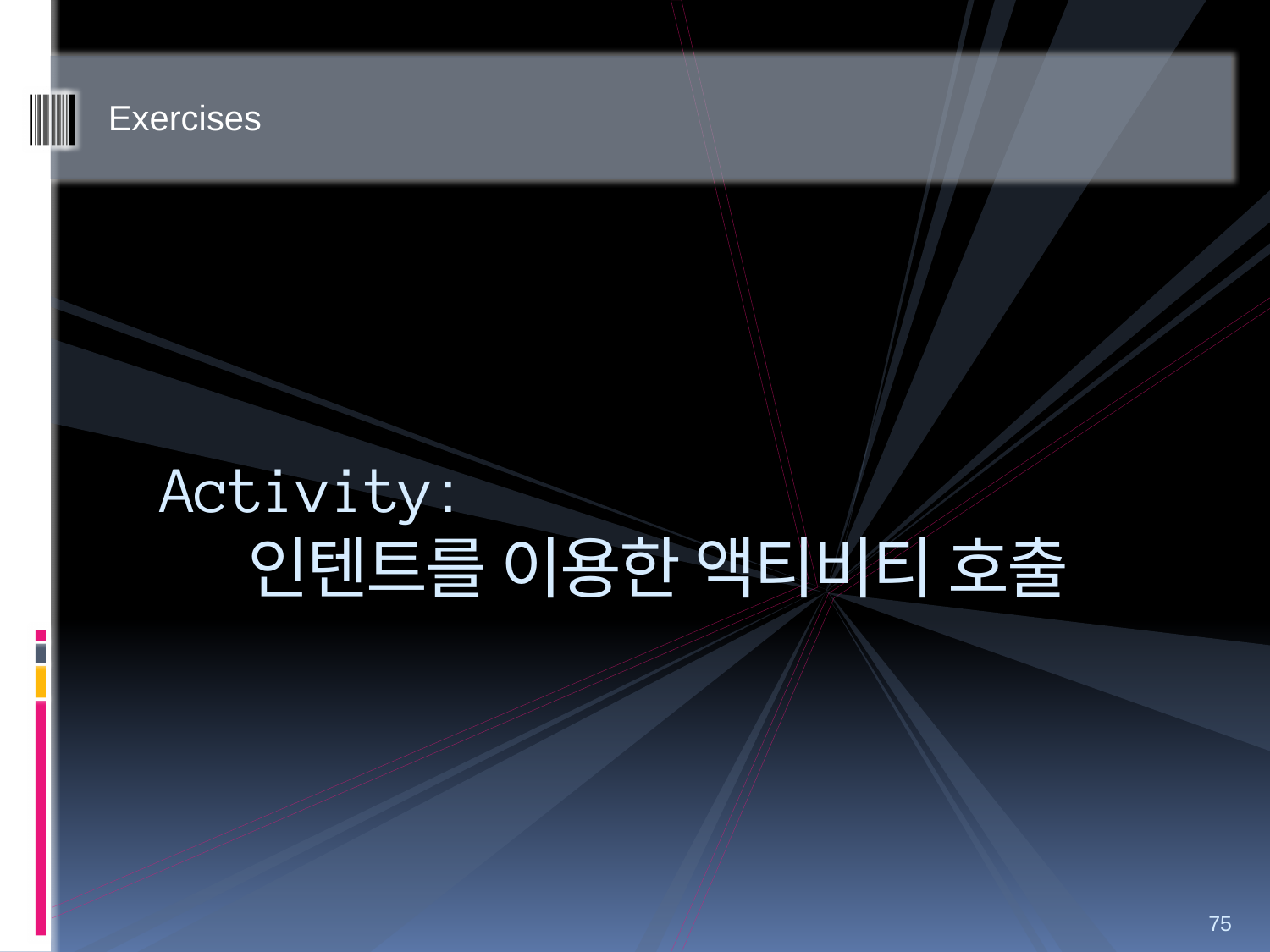

Exercises
# Activity: 인텐트를 이용한 액티비티 호출
75